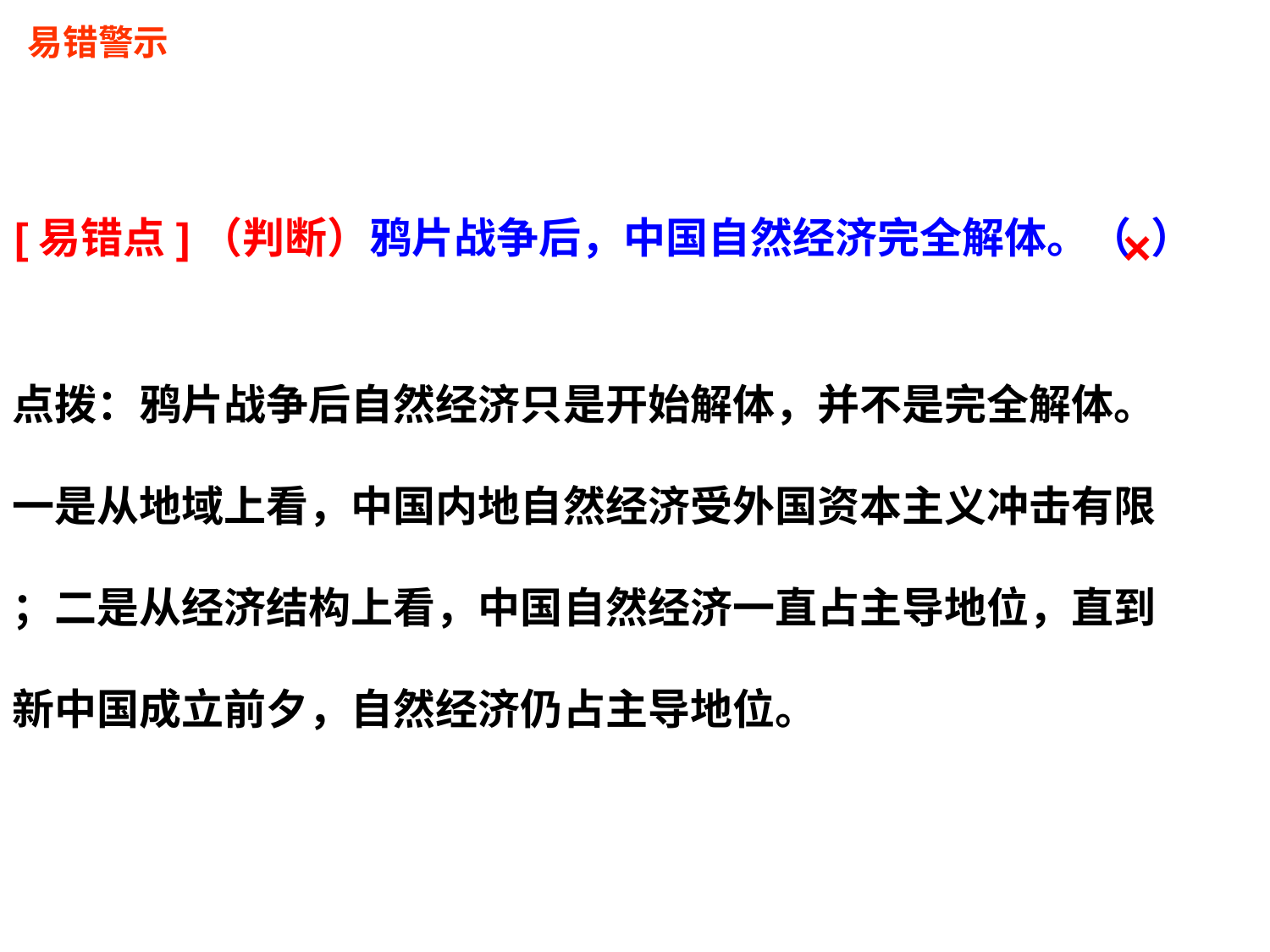

易错警示
[易错点]（判断）鸦片战争后，中国自然经济完全解体。（  ）
×
点拨：鸦片战争后自然经济只是开始解体，并不是完全解体。

一是从地域上看，中国内地自然经济受外国资本主义冲击有限

；二是从经济结构上看，中国自然经济一直占主导地位，直到

新中国成立前夕，自然经济仍占主导地位。